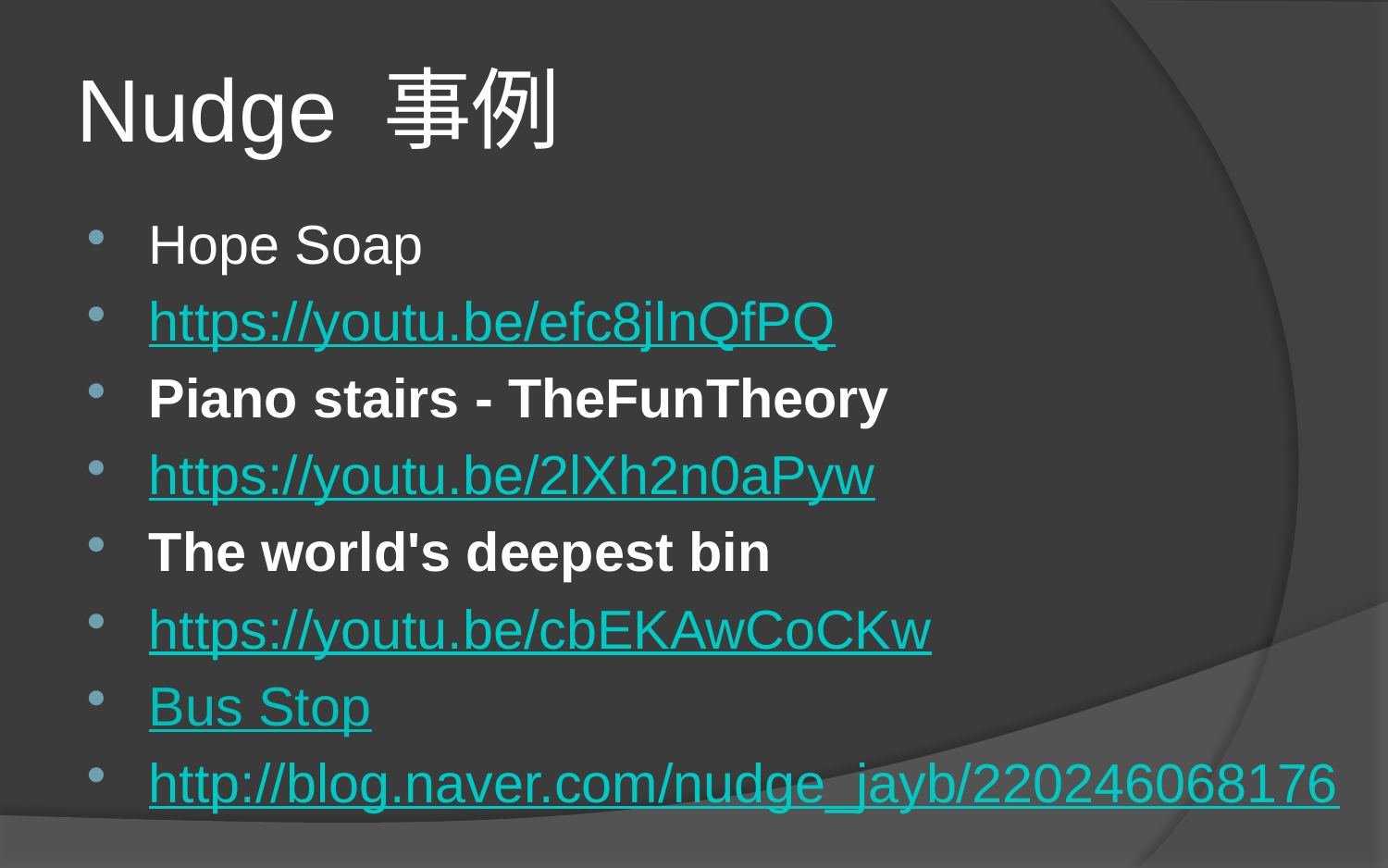

# Nudge 事例
Hope Soap
https://youtu.be/efc8jlnQfPQ
Piano stairs - TheFunTheory
https://youtu.be/2lXh2n0aPyw
The world's deepest bin
https://youtu.be/cbEKAwCoCKw
Bus Stop
http://blog.naver.com/nudge_jayb/220246068176